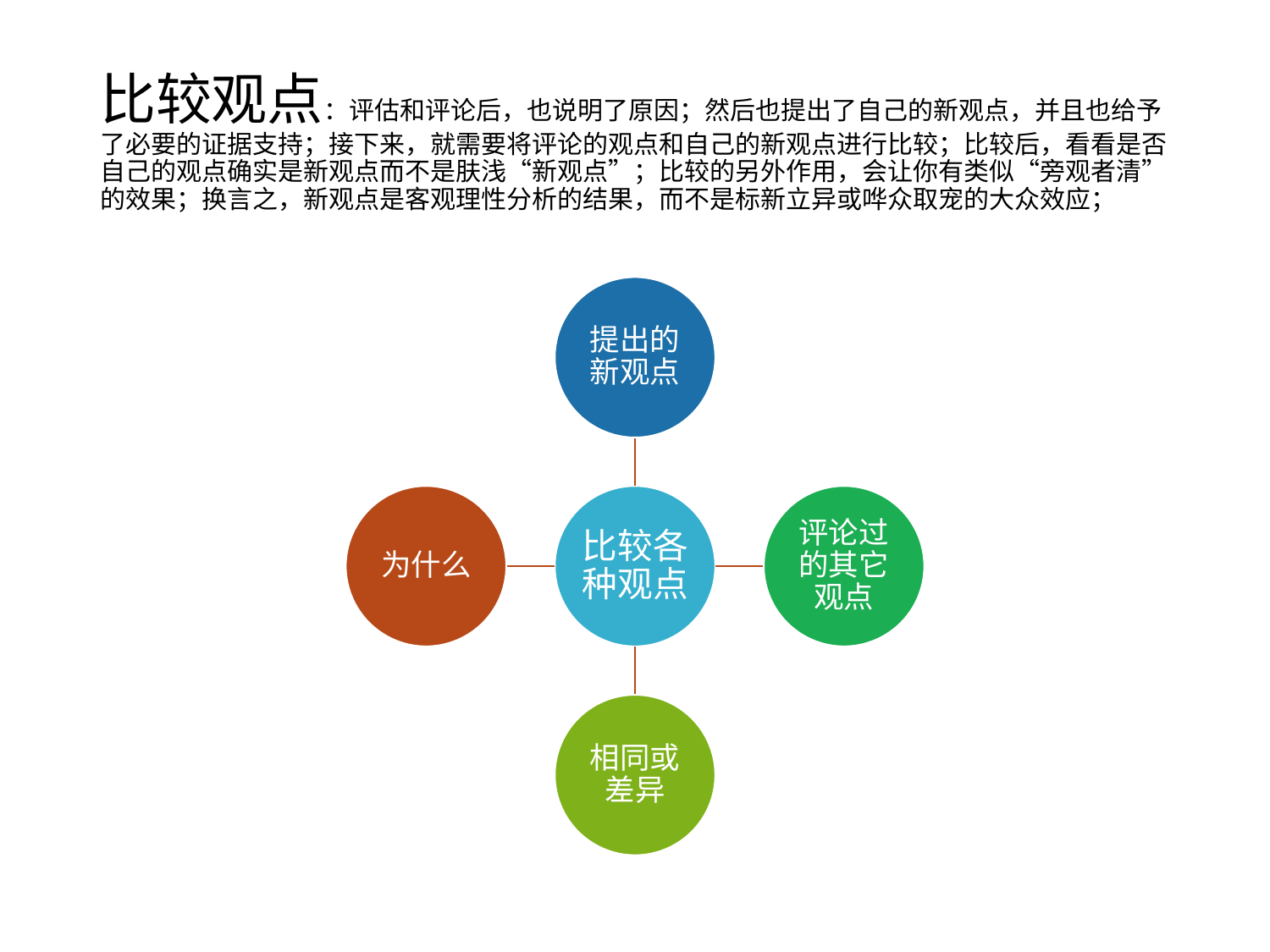

# 比较观点：评估和评论后，也说明了原因；然后也提出了自己的新观点，并且也给予了必要的证据支持；接下来，就需要将评论的观点和自己的新观点进行比较；比较后，看看是否自己的观点确实是新观点而不是肤浅“新观点”；比较的另外作用，会让你有类似“旁观者清”的效果；换言之，新观点是客观理性分析的结果，而不是标新立异或哗众取宠的大众效应；
比较各种观点

提出的新观点

评论过的其它观点

相同或差异

为什么